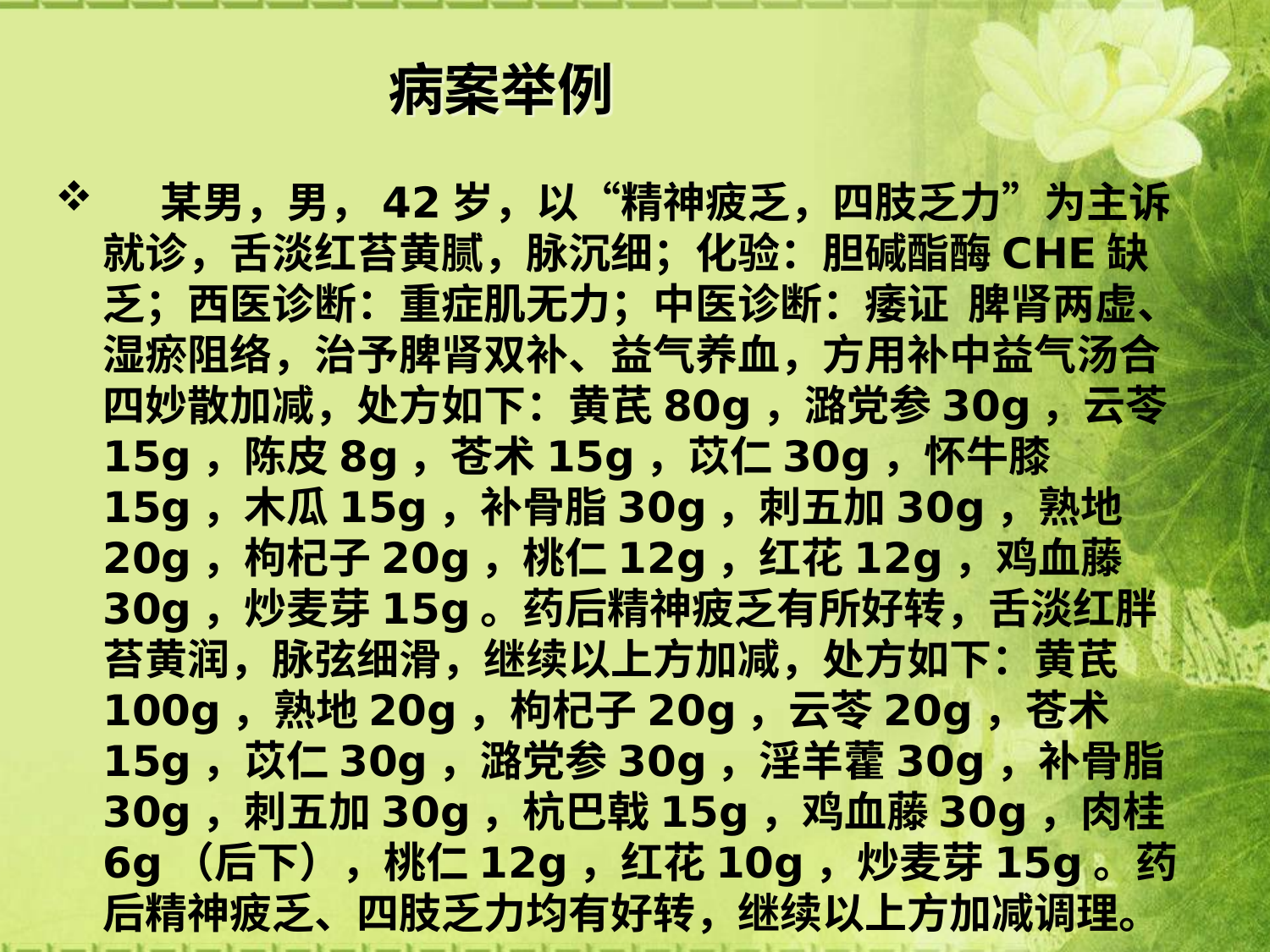

# 病案举例
     某男，男，42岁，以“精神疲乏，四肢乏力”为主诉就诊，舌淡红苔黄腻，脉沉细；化验：胆碱酯酶CHE缺乏；西医诊断：重症肌无力；中医诊断：痿证  脾肾两虚、湿瘀阻络，治予脾肾双补、益气养血，方用补中益气汤合四妙散加减，处方如下：黄芪80g，潞党参30g，云苓15g，陈皮8g，苍术15g，苡仁30g，怀牛膝15g，木瓜15g，补骨脂30g，刺五加30g，熟地20g，枸杞子20g，桃仁12g，红花12g，鸡血藤30g，炒麦芽15g。药后精神疲乏有所好转，舌淡红胖苔黄润，脉弦细滑，继续以上方加减，处方如下：黄芪100g，熟地20g，枸杞子20g，云苓20g，苍术15g，苡仁30g，潞党参30g，淫羊藿30g，补骨脂30g，刺五加30g，杭巴戟15g，鸡血藤30g，肉桂6g（后下），桃仁12g，红花10g，炒麦芽15g。药后精神疲乏、四肢乏力均有好转，继续以上方加减调理。